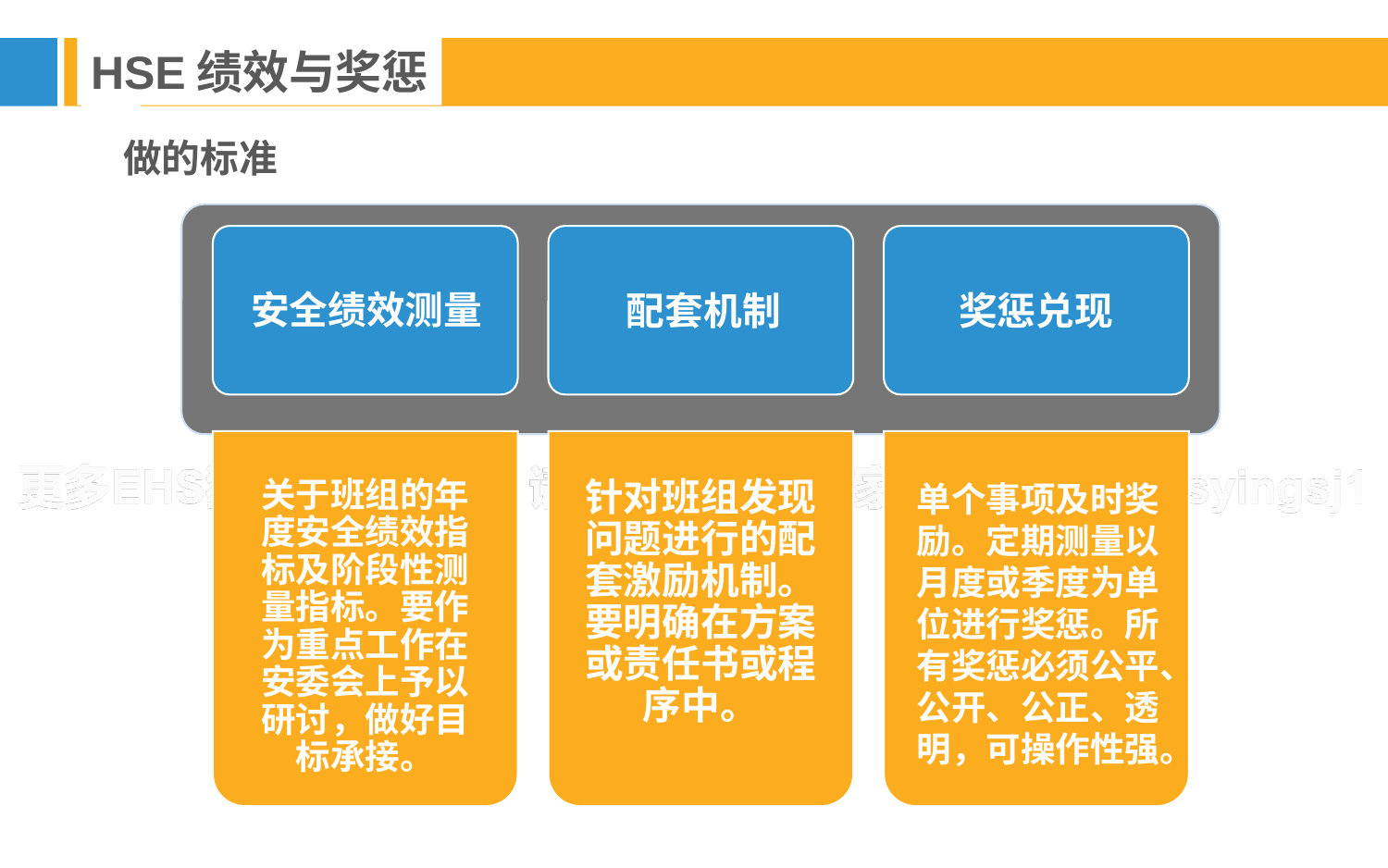

HSE绩效与奖惩
做的标准

关于班组的年度安全绩效指标及阶段性测量指标。要作为重点工作在安委会上予以研讨，做好目标承接。
针对班组发现问题进行的配套激励机制。要明确在方案或责任书或程序中。
单个事项及时奖励。定期测量以月度或季度为单位进行奖惩。所有奖惩必须公平、公开、公正、透明，可操作性强。
安全绩效测量
配套机制
奖惩兑现